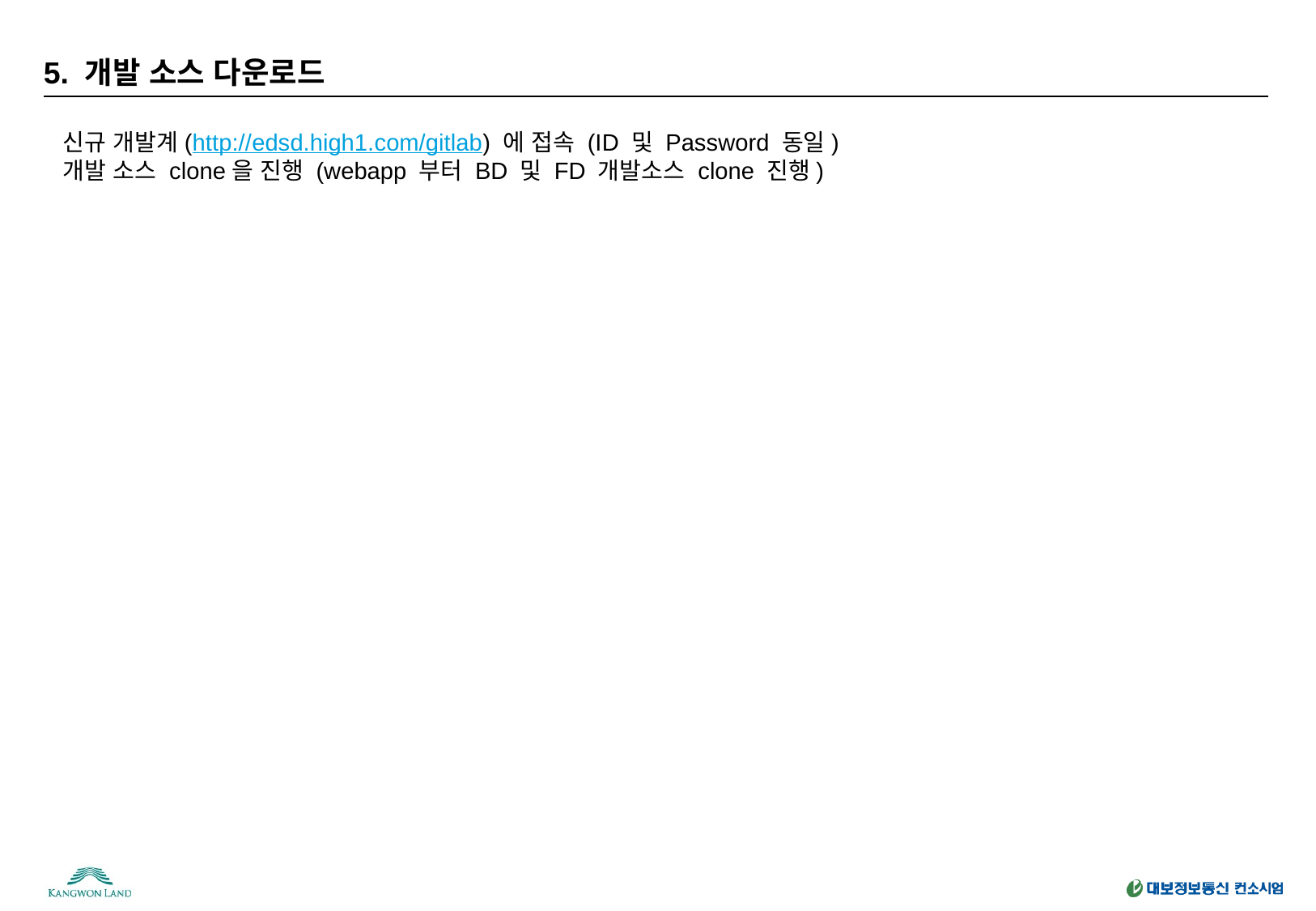

# 5. 개발 소스 다운로드

신규 개발계(http://edsd.high1.com/gitlab) 에 접속 (ID 및 Password 동일)
개발 소스 clone을 진행 (webapp 부터 BD 및 FD 개발소스 clone 진행)